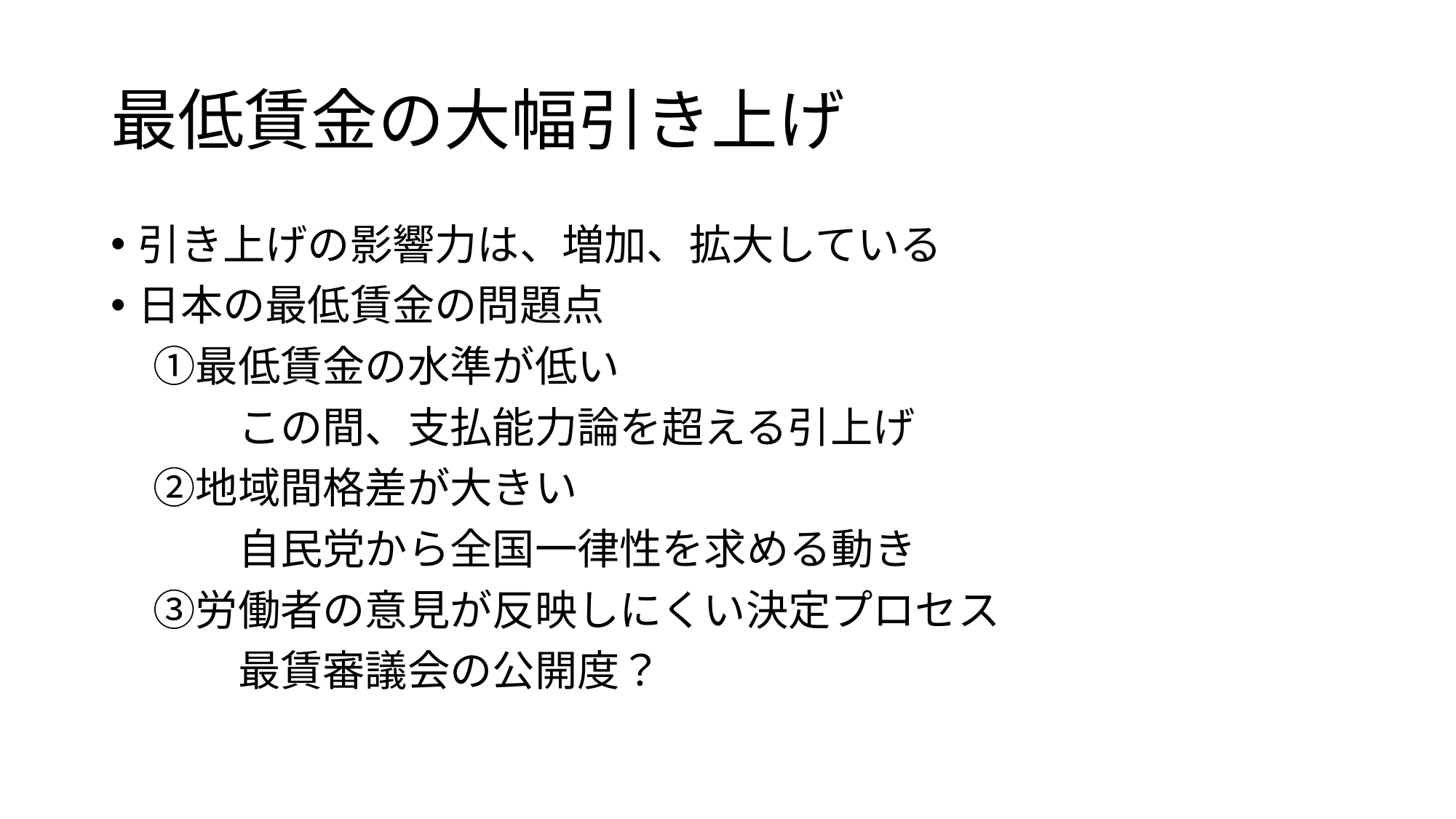

# 最低賃金の大幅引き上げ
引き上げの影響力は、増加、拡大している
日本の最低賃金の問題点
　①最低賃金の水準が低い
　　　この間、支払能力論を超える引上げ
　②地域間格差が大きい
　　　自民党から全国一律性を求める動き
　③労働者の意見が反映しにくい決定プロセス
　　　最賃審議会の公開度？